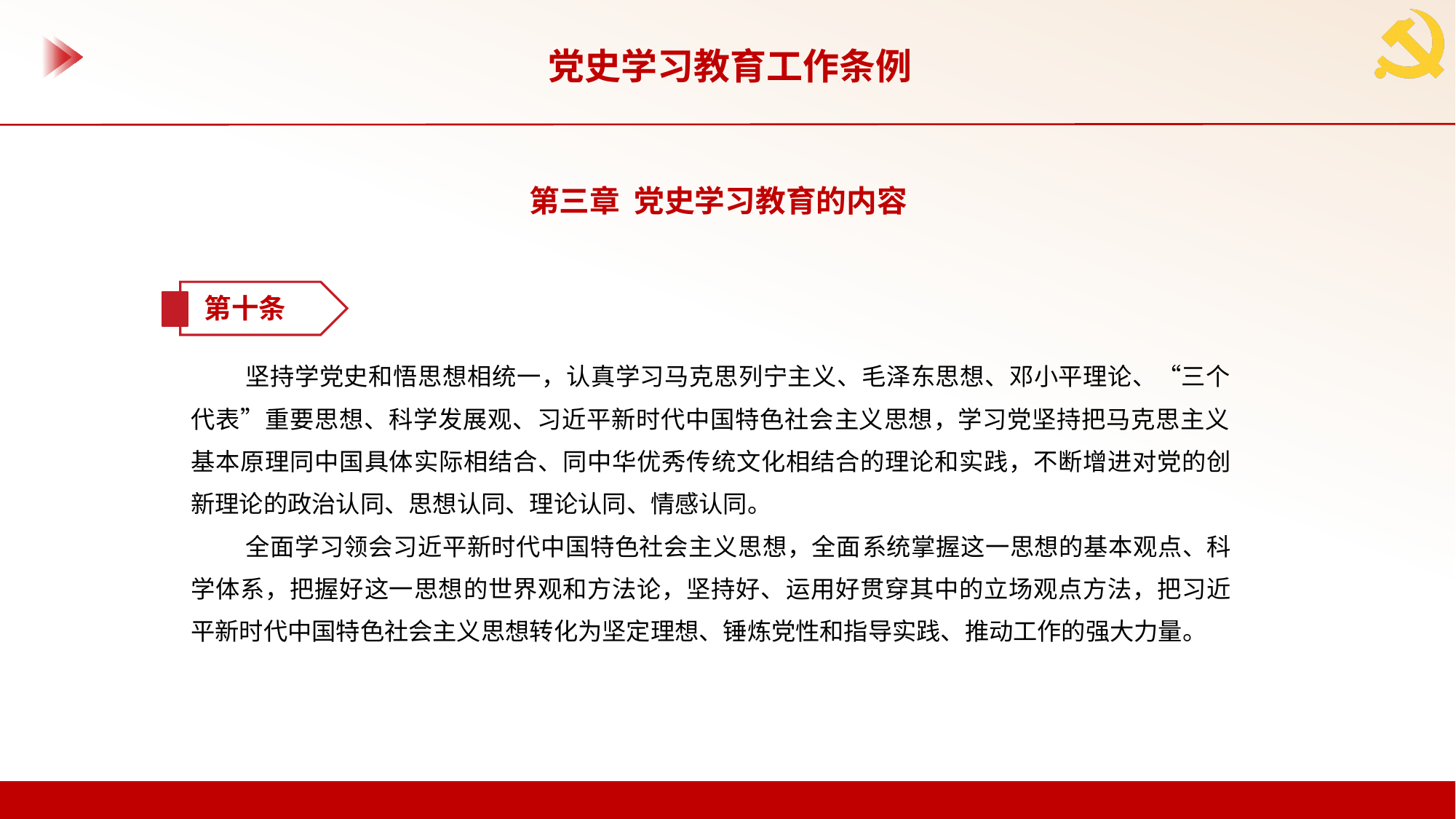

党史学习教育工作条例
第三章  党史学习教育的内容

第十条

坚持学党史和悟思想相统一，认真学习马克思列宁主义、毛泽东思想、邓小平理论、“三个代表”重要思想、科学发展观、习近平新时代中国特色社会主义思想，学习党坚持把马克思主义基本原理同中国具体实际相结合、同中华优秀传统文化相结合的理论和实践，不断增进对党的创新理论的政治认同、思想认同、理论认同、情感认同。
全面学习领会习近平新时代中国特色社会主义思想，全面系统掌握这一思想的基本观点、科学体系，把握好这一思想的世界观和方法论，坚持好、运用好贯穿其中的立场观点方法，把习近平新时代中国特色社会主义思想转化为坚定理想、锤炼党性和指导实践、推动工作的强大力量。